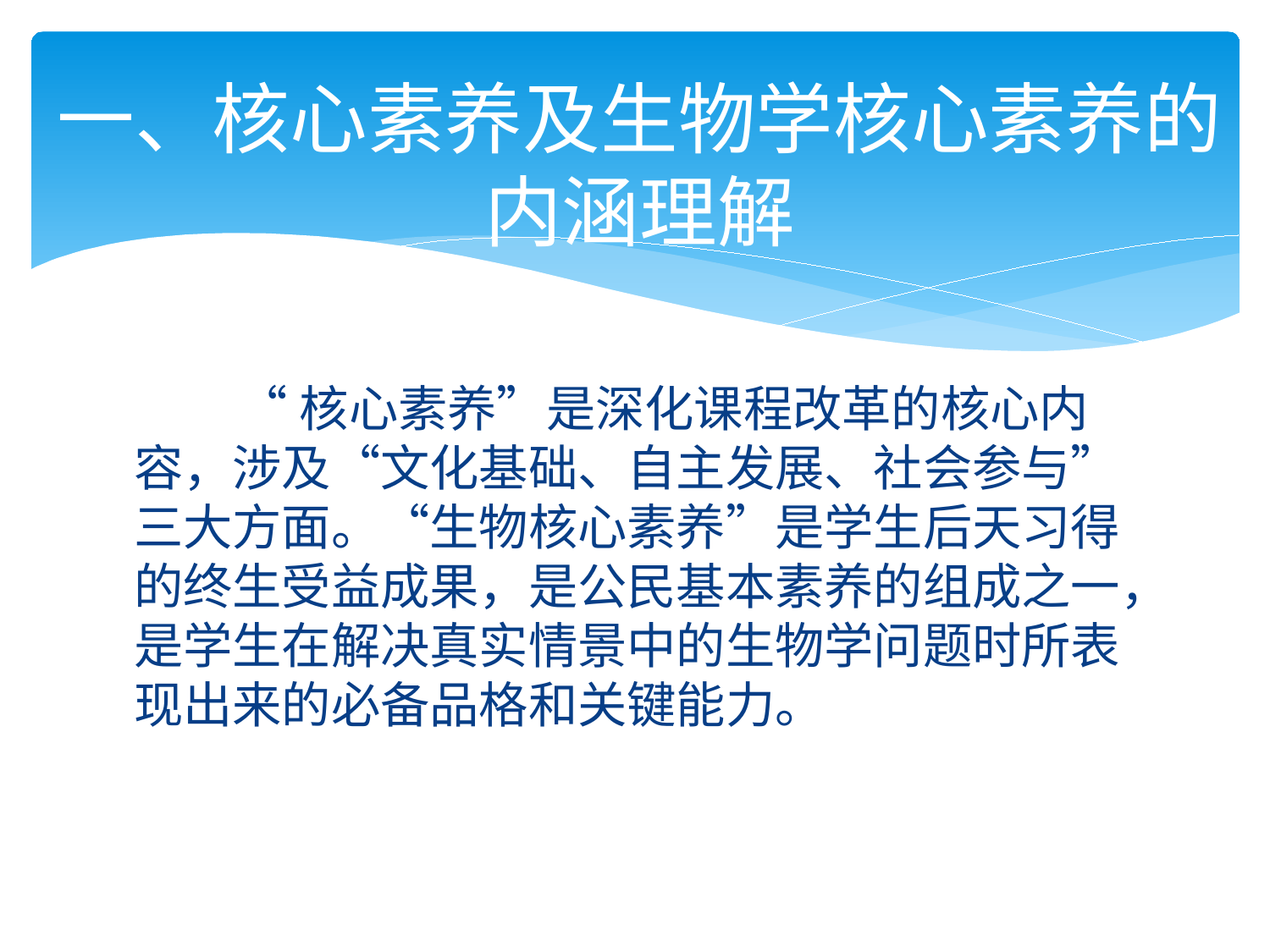

# 一、核心素养及生物学核心素养的内涵理解
           “核心素养”是深化课程改革的核心内容，涉及“文化基础、自主发展、社会参与”三大方面。“生物核心素养”是学生后天习得的终生受益成果，是公民基本素养的组成之一，是学生在解决真实情景中的生物学问题时所表现出来的必备品格和关键能力。